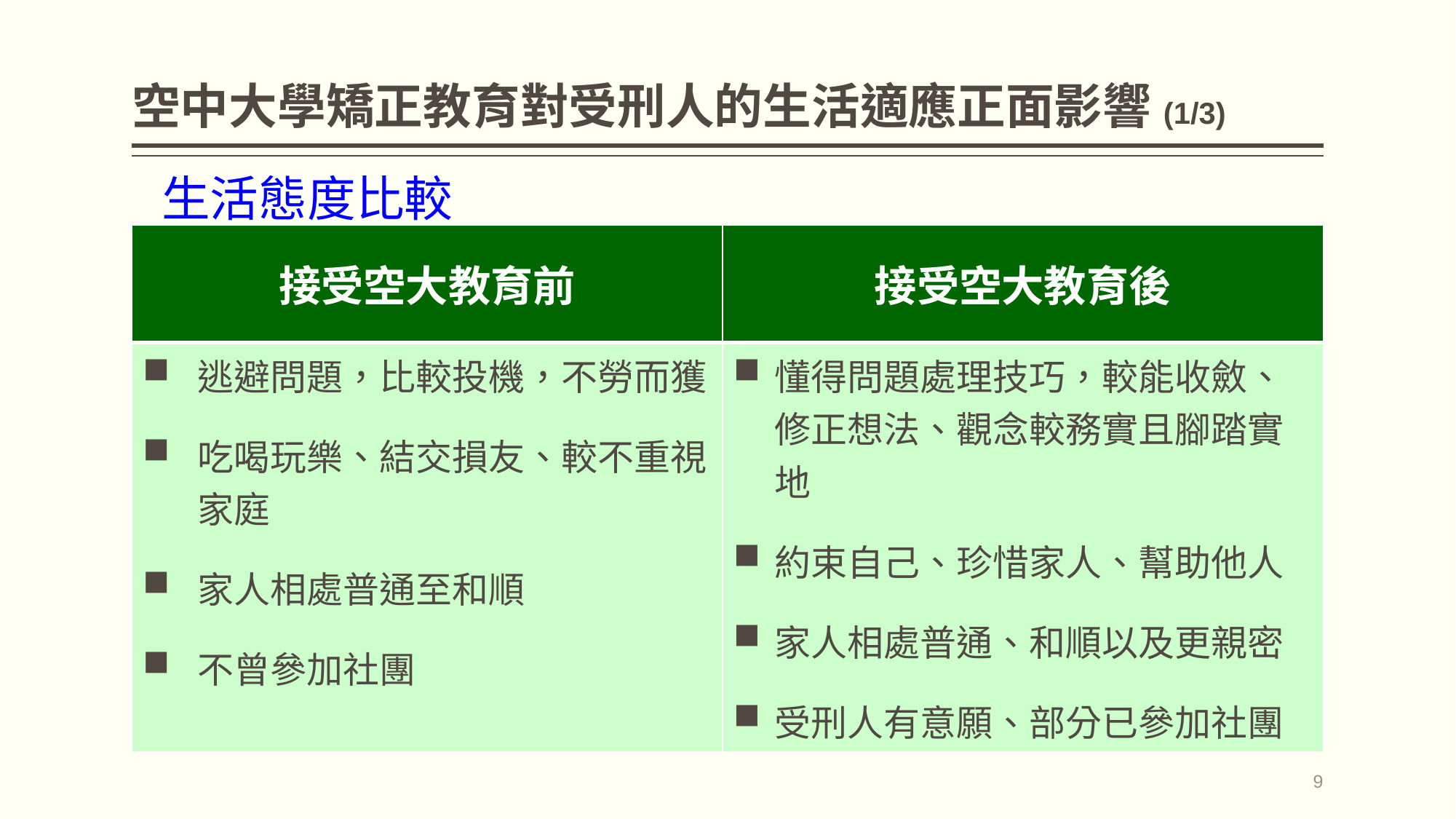

# 空中大學矯正教育對受刑人的生活適應正面影響(1/3)
生活態度比較
| 接受空大教育前 | 接受空大教育後 |
| --- | --- |
| 逃避問題，比較投機，不勞而獲 吃喝玩樂、結交損友、較不重視家庭 家人相處普通至和順 不曾參加社團 | 懂得問題處理技巧，較能收斂、修正想法、觀念較務實且腳踏實地 約束自己、珍惜家人、幫助他人 家人相處普通、和順以及更親密 受刑人有意願、部分已參加社團 |
資料整理自:丁榮轟（2004）
9